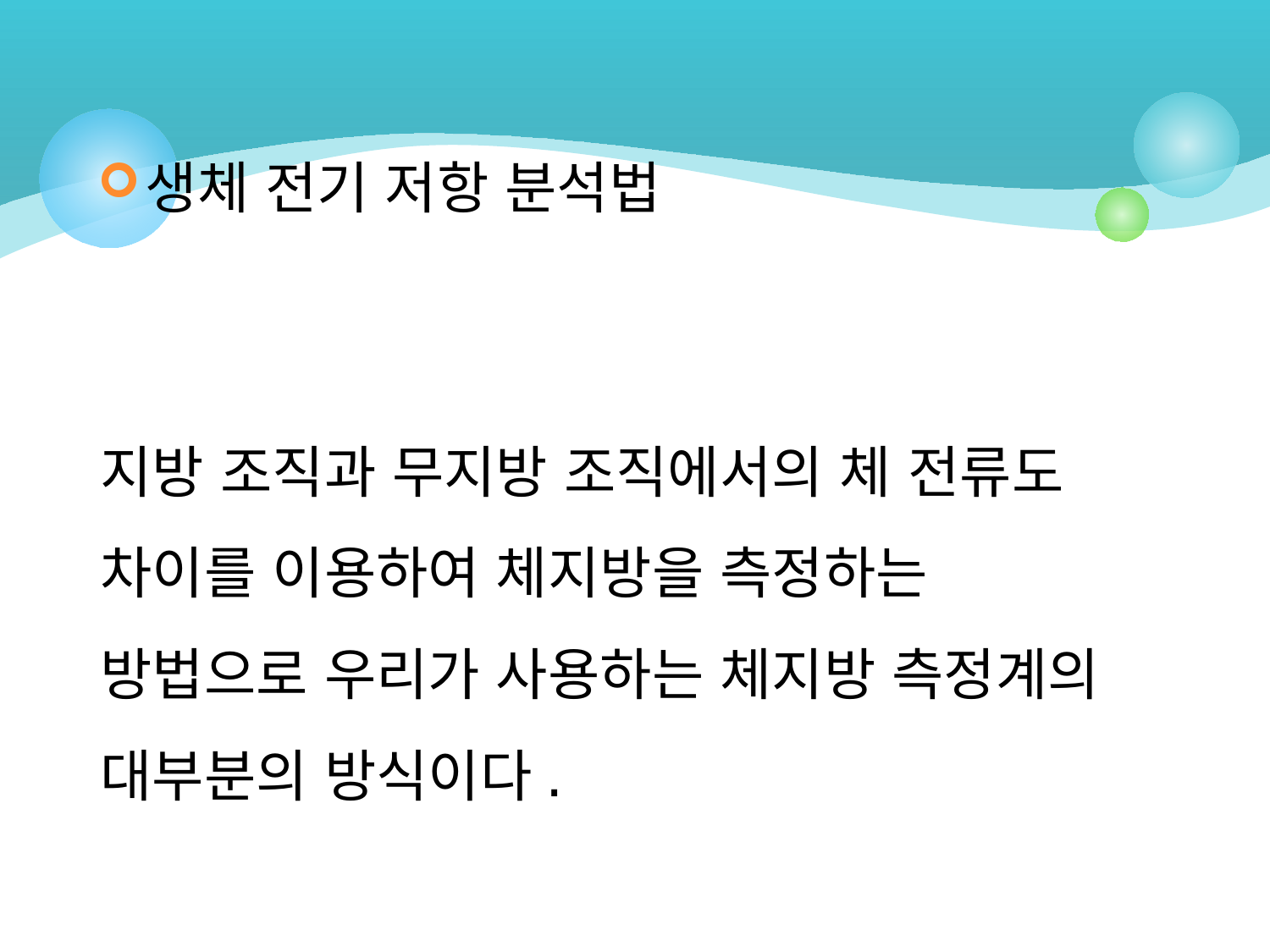

생체 전기 저항 분석법
지방 조직과 무지방 조직에서의 체 전류도 차이를 이용하여 체지방을 측정하는
방법으로 우리가 사용하는 체지방 측정계의 대부분의 방식이다.